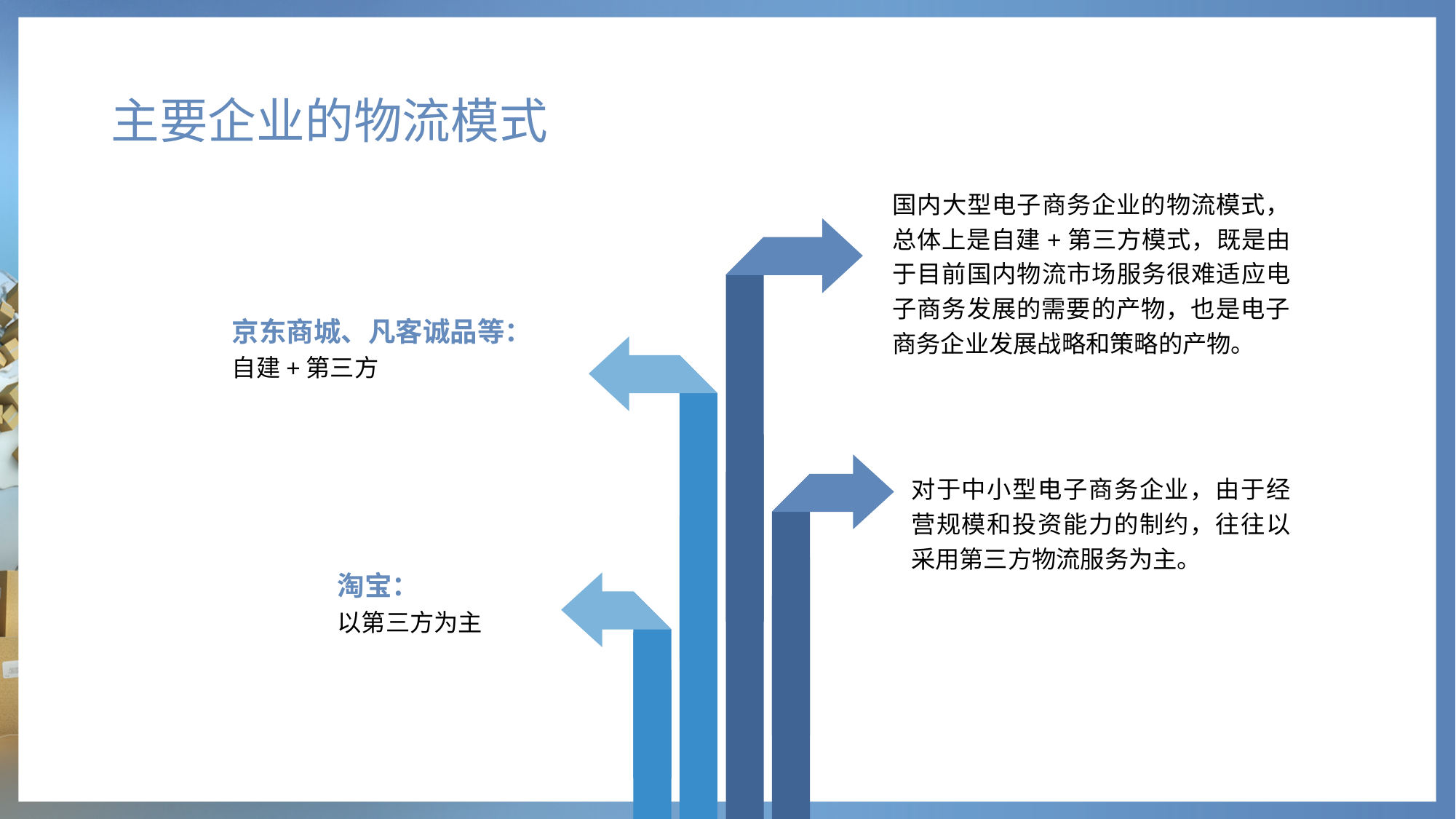

# 主要企业的物流模式
国内大型电子商务企业的物流模式，总体上是自建+第三方模式，既是由于目前国内物流市场服务很难适应电子商务发展的需要的产物，也是电子商务企业发展战略和策略的产物。

京东商城、凡客诚品等：
自建+第三方

对于中小型电子商务企业，由于经营规模和投资能力的制约，往往以采用第三方物流服务为主。

淘宝：
以第三方为主